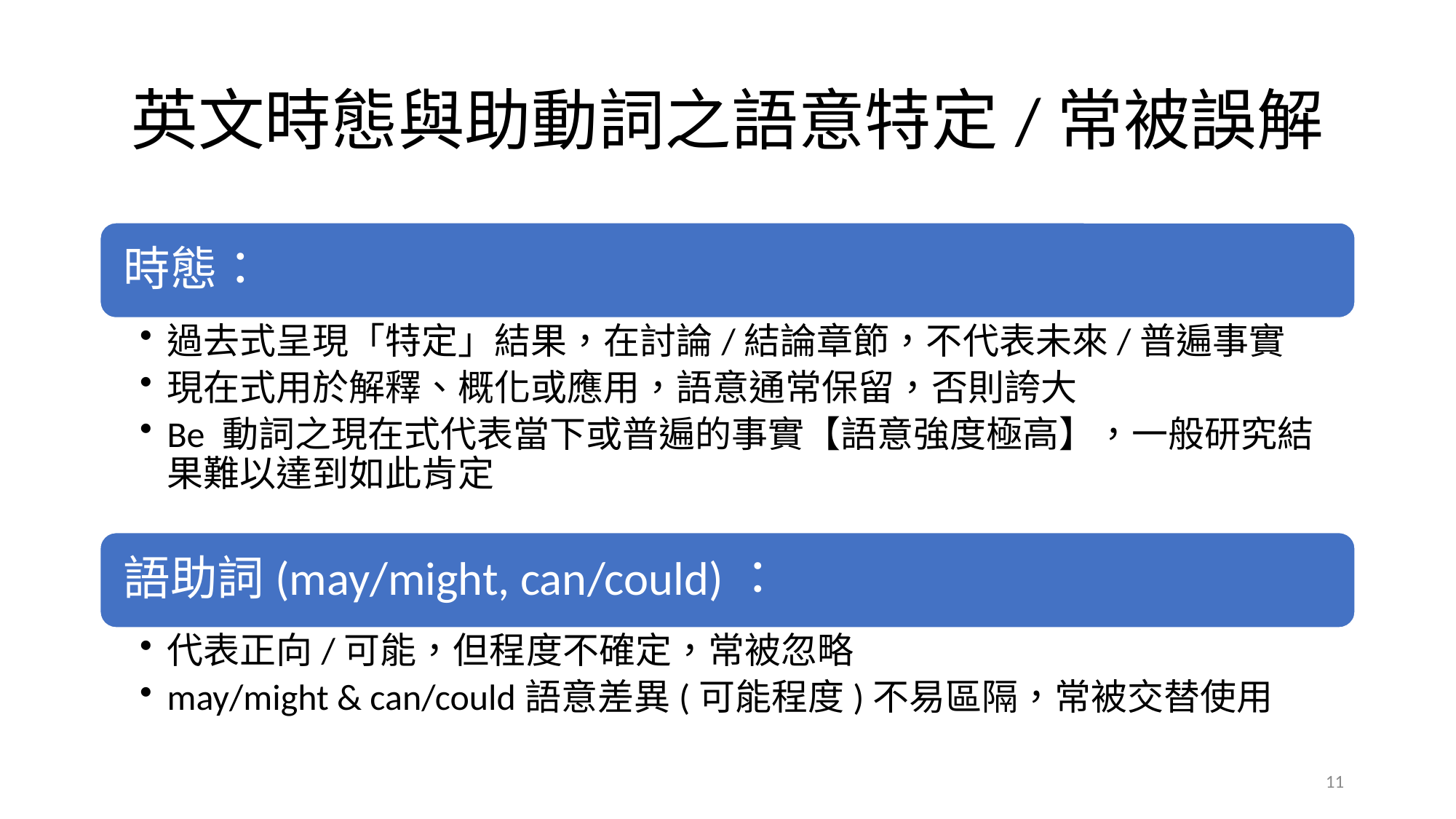

# 英文時態與助動詞之語意特定/常被誤解
時態：
過去式呈現「特定」結果，在討論/結論章節，不代表未來/普遍事實
現在式用於解釋、概化或應用，語意通常保留，否則誇大
Be 動詞之現在式代表當下或普遍的事實【語意強度極高】，一般研究結果難以達到如此肯定
語助詞(may/might, can/could)：
代表正向/可能，但程度不確定，常被忽略
may/might & can/could語意差異(可能程度)不易區隔，常被交替使用
11